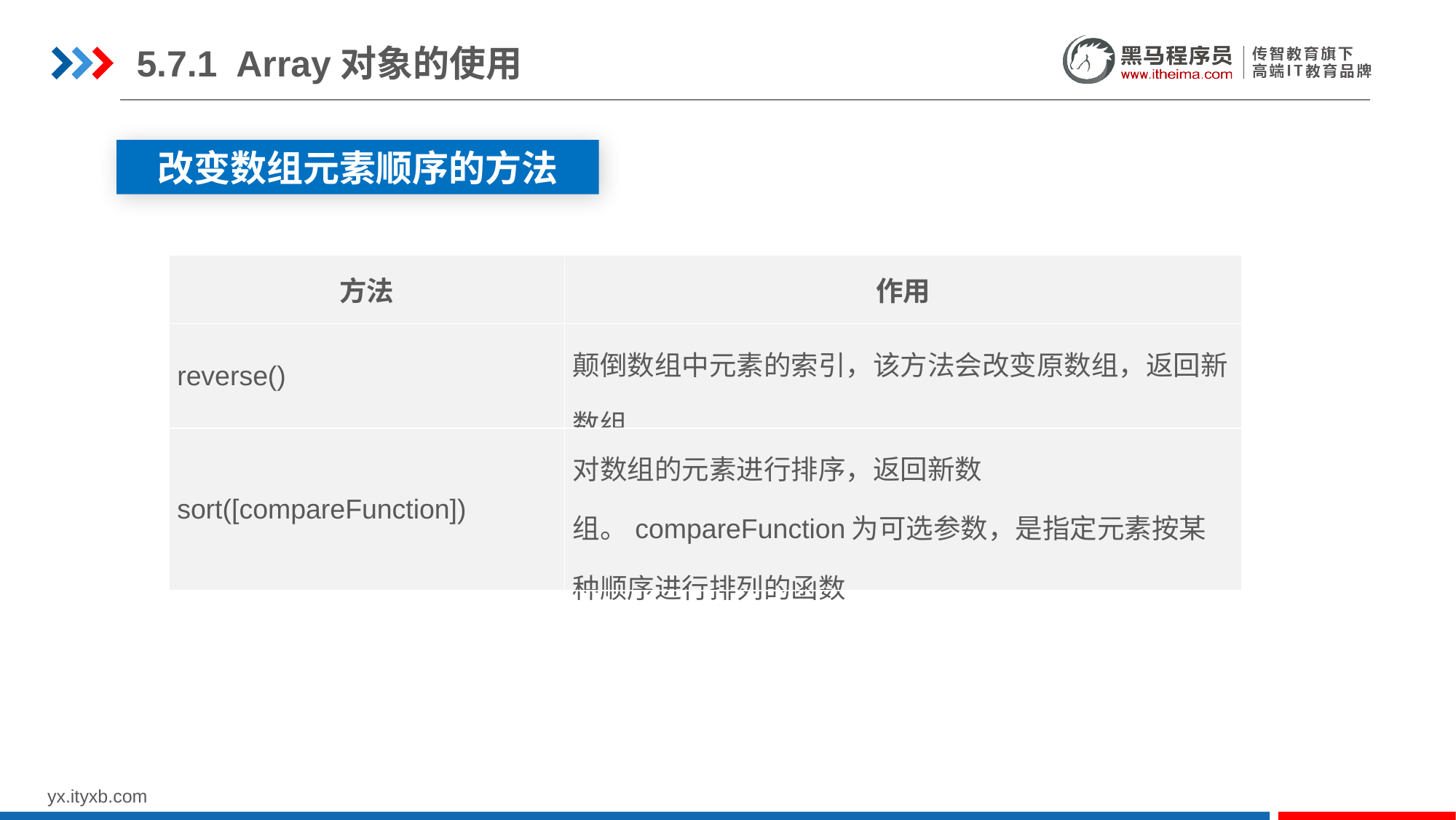

5.7.1  Array对象的使用
改变数组元素顺序的方法
| 方法 | 作用 |
| --- | --- |
| reverse() | 颠倒数组中元素的索引，该方法会改变原数组，返回新数组 |
| sort([compareFunction]) | 对数组的元素进行排序，返回新数组。compareFunction为可选参数，是指定元素按某种顺序进行排列的函数 |